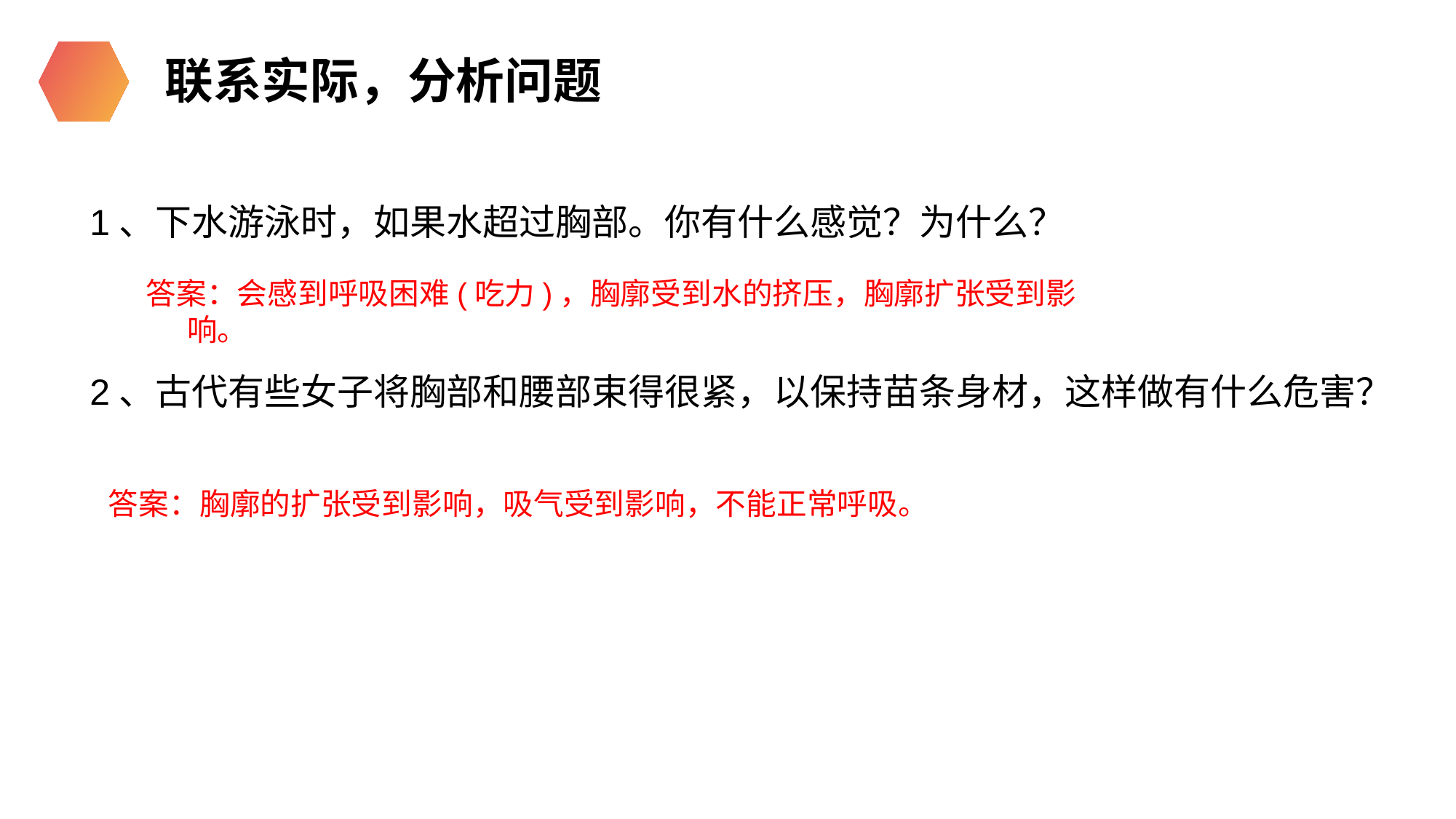

联系实际，分析问题
1、下水游泳时，如果水超过胸部。你有什么感觉？为什么？

2、古代有些女子将胸部和腰部束得很紧，以保持苗条身材，这样做有什么危害？
答案：会感到呼吸困难(吃力)，胸廓受到水的挤压，胸廓扩张受到影响。
  答案：胸廓的扩张受到影响，吸气受到影响，不能正常呼吸。